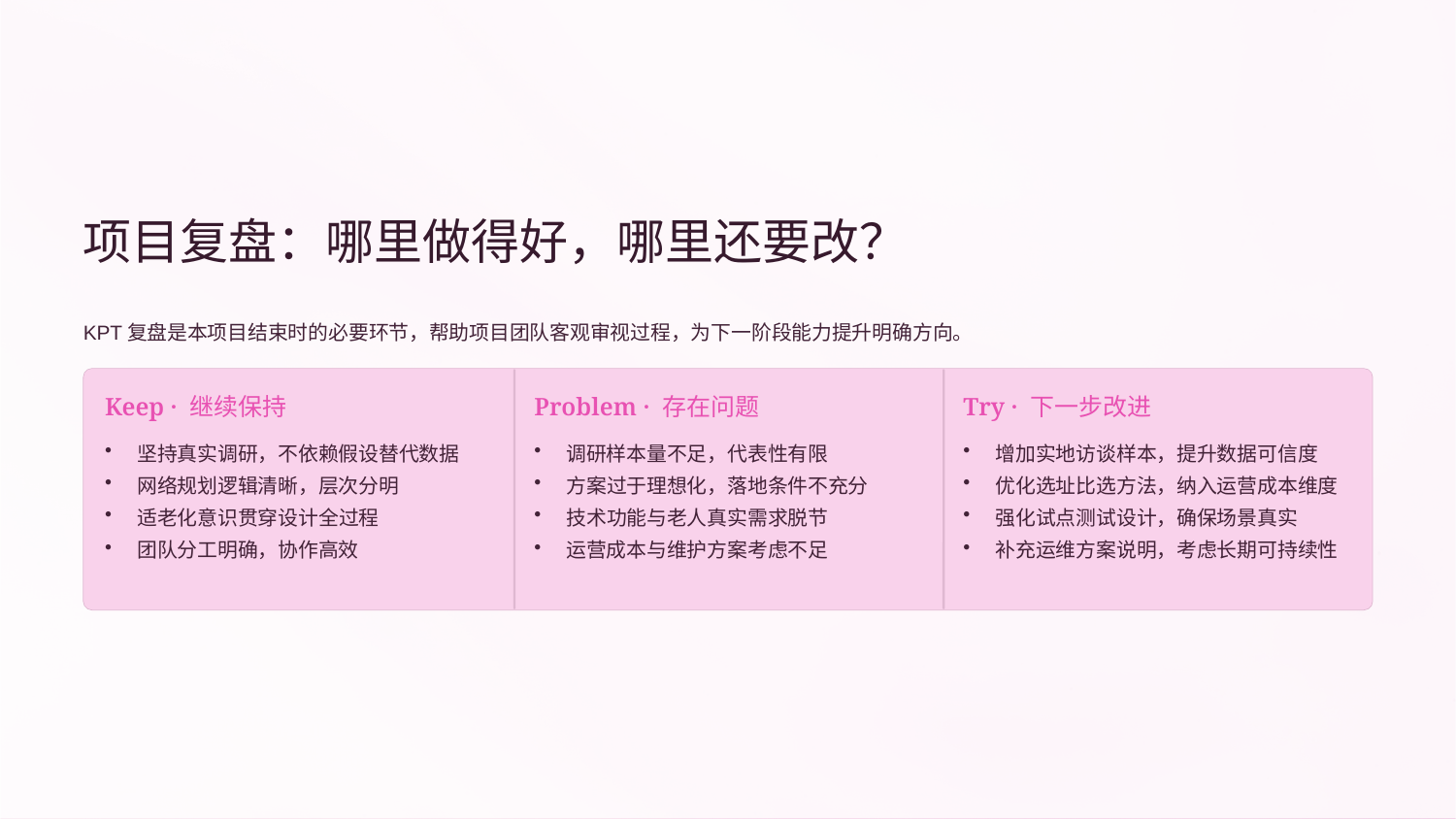

项目复盘：哪里做得好，哪里还要改？
KPT复盘是本项目结束时的必要环节，帮助项目团队客观审视过程，为下一阶段能力提升明确方向。

Keep · 继续保持
Problem · 存在问题
Try · 下一步改进
坚持真实调研，不依赖假设替代数据
网络规划逻辑清晰，层次分明
适老化意识贯穿设计全过程
团队分工明确，协作高效
调研样本量不足，代表性有限
方案过于理想化，落地条件不充分
技术功能与老人真实需求脱节
运营成本与维护方案考虑不足
增加实地访谈样本，提升数据可信度
优化选址比选方法，纳入运营成本维度
强化试点测试设计，确保场景真实
补充运维方案说明，考虑长期可持续性